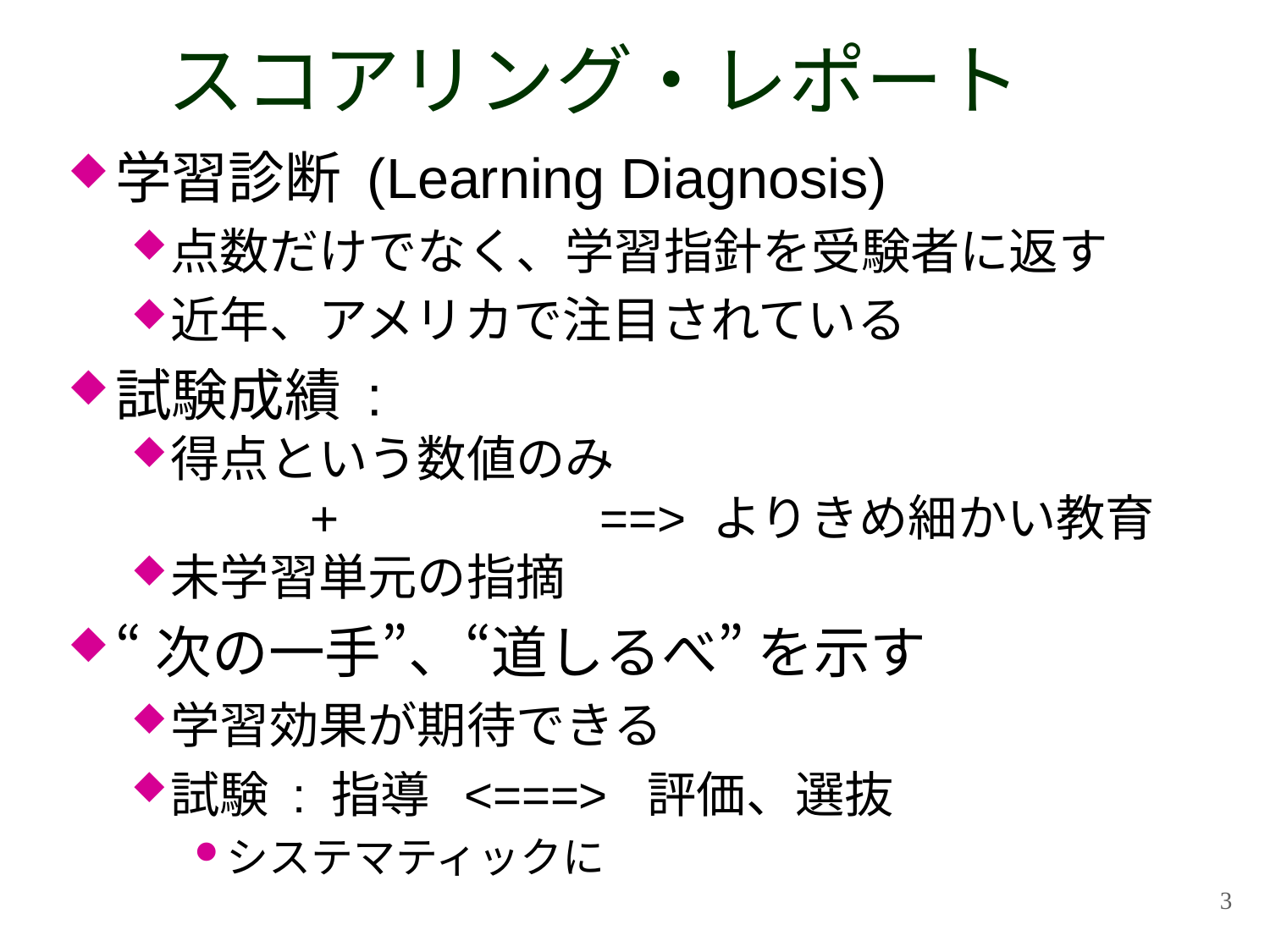

# スコアリング・レポート
学習診断 (Learning Diagnosis)
点数だけでなく、学習指針を受験者に返す
近年、アメリカで注目されている
試験成績 :
得点という数値のみ
             +                   ==> よりきめ細かい教育
未学習単元の指摘
“次の一手”、“道しるべ” を示す
学習効果が期待できる
試験 : 指導  <===>  評価、選抜
システマティックに
3